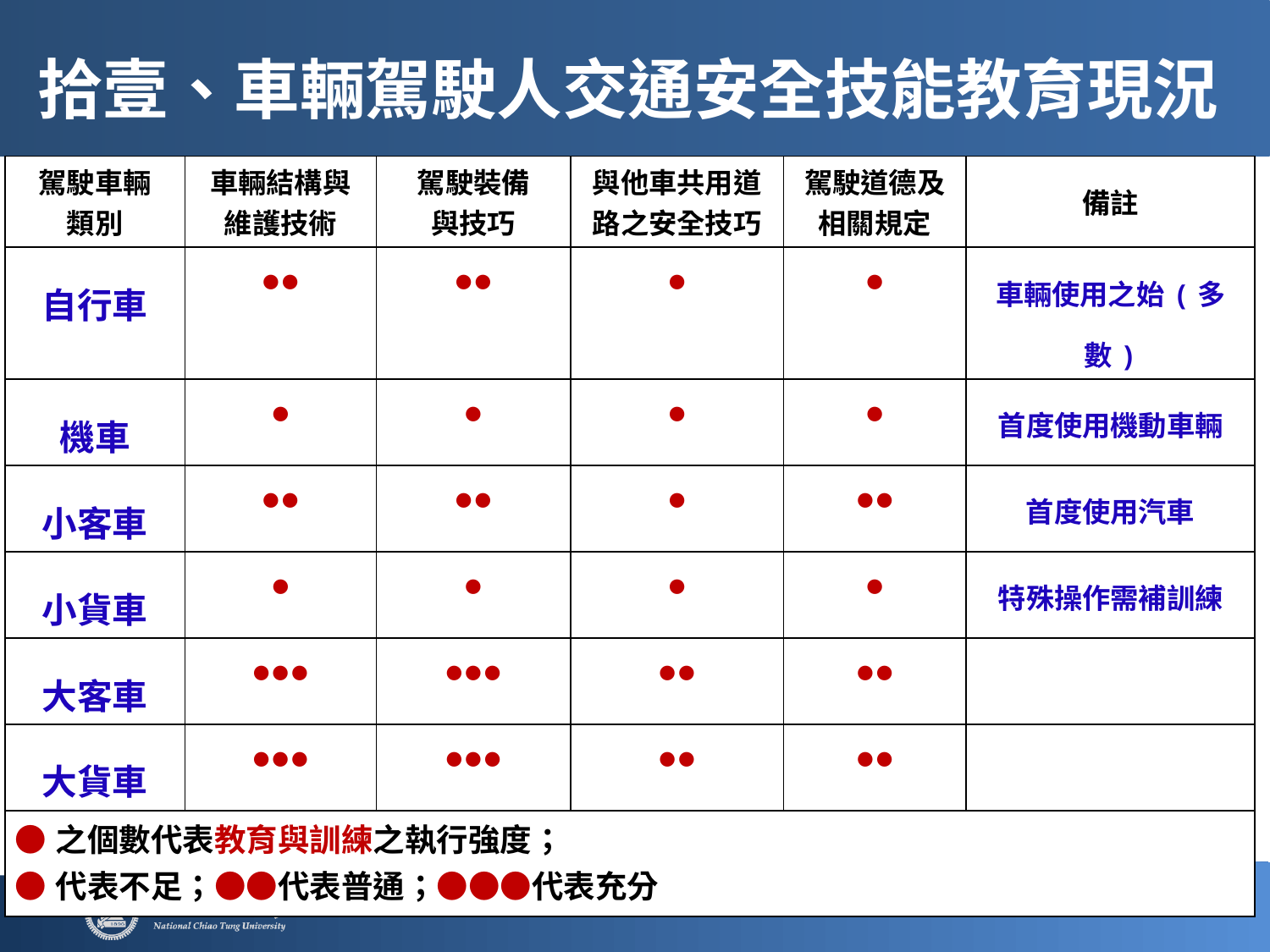

# 拾壹、車輛駕駛人交通安全技能教育現況
| 駕駛車輛 類別 | 車輛結構與 維護技術 | 駕駛裝備 與技巧 | 與他車共用道路之安全技巧 | 駕駛道德及 相關規定 | 備註 |
| --- | --- | --- | --- | --- | --- |
| 自行車 | ●● | ●● | ● | ● | 車輛使用之始(多數) |
| 機車 | ● | ● | ● | ● | 首度使用機動車輛 |
| 小客車 | ●● | ●● | ● | ●● | 首度使用汽車 |
| 小貨車 | ● | ● | ● | ● | 特殊操作需補訓練 |
| 大客車 | ●●● | ●●● | ●● | ●● |  |
| 大貨車 | ●●● | ●●● | ●● | ●● |  |
| ●之個數代表教育與訓練之執行強度； ●代表不足；●●代表普通；●●●代表充分 |  |  |  |  |  |